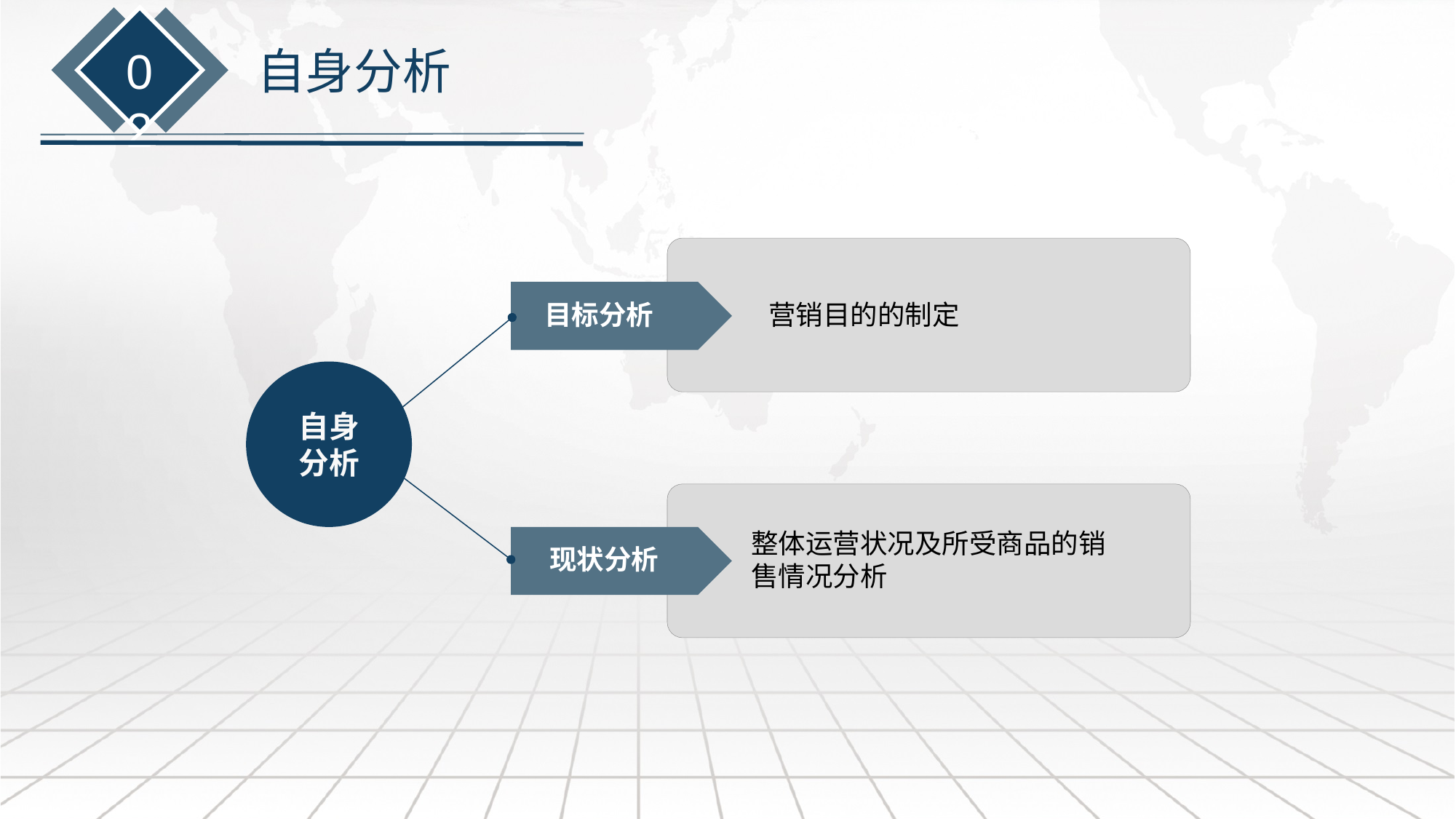

02
自身分析

营销目的的制定

目标分析

自身
分析

整体运营状况及所受商品的销售情况分析

现状分析